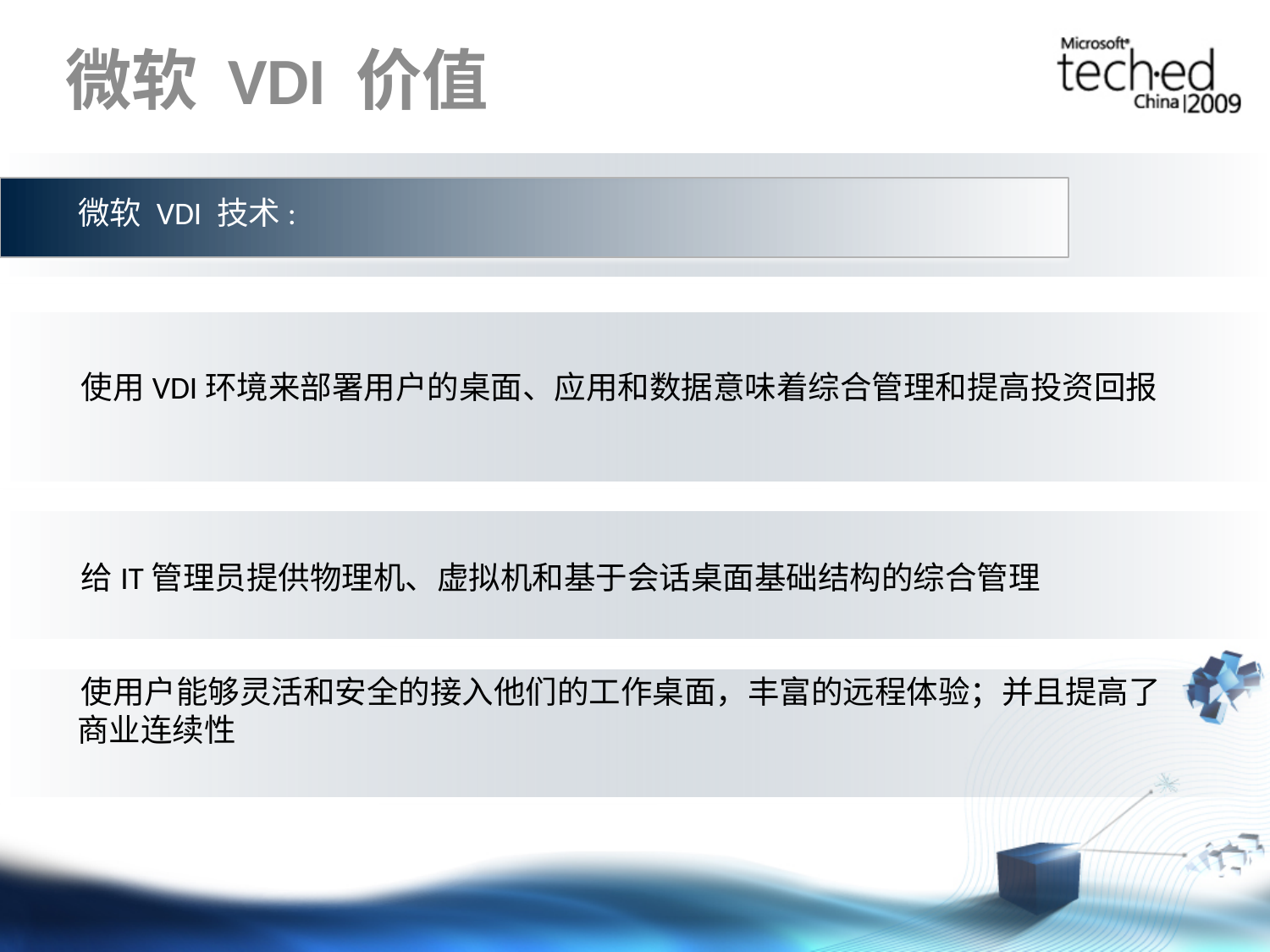

# 微软 VDI 价值

微软 VDI 技术:

    使用VDI环境来部署用户的桌面、应用和数据意味着综合管理和提高投资回报

    给IT管理员提供物理机、虚拟机和基于会话桌面基础结构的综合管理

    使用户能够灵活和安全的接入他们的工作桌面，丰富的远程体验；并且提高了商业连续性